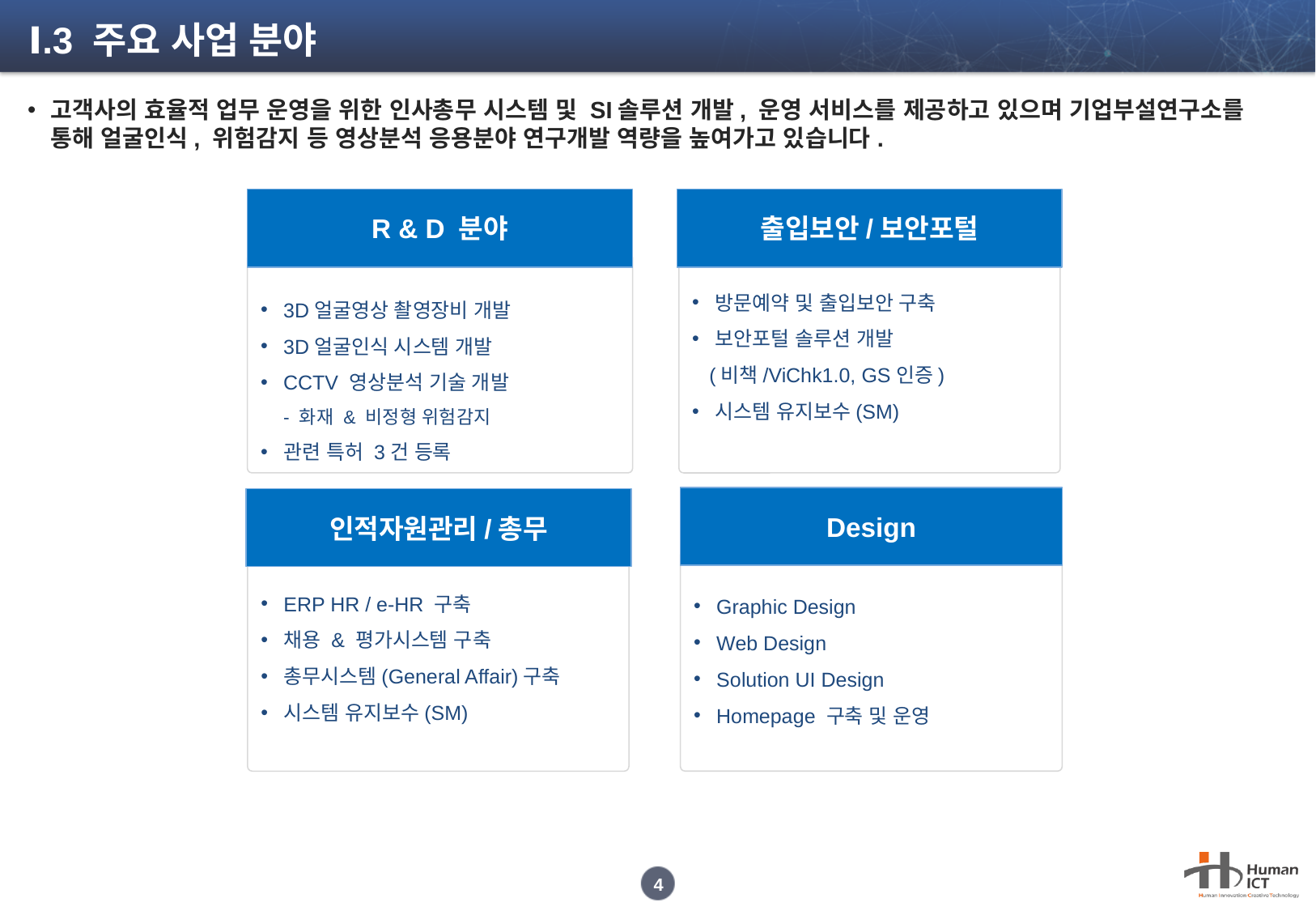

# Ⅰ.3 주요 사업 분야
고객사의 효율적 업무 운영을 위한 인사총무 시스템 및 SI솔루션 개발, 운영 서비스를 제공하고 있으며 기업부설연구소를 통해 얼굴인식, 위험감지 등 영상분석 응용분야 연구개발 역량을 높여가고 있습니다.
R & D 분야
출입보안/보안포털
R & D 분야

방문예약 및 출입보안 구축
보안포털 솔루션 개발
   (비책/ViChk1.0, GS인증)
시스템 유지보수(SM)

3D얼굴영상 촬영장비 개발
3D얼굴인식 시스템 개발
CCTV 영상분석 기술 개발
- 화재 & 비정형 위험감지
관련 특허 3건 등록

Design
인적자원관리/총무

ERP HR / e-HR 구축
채용 & 평가시스템 구축
총무시스템(General Affair)구축
시스템 유지보수(SM)

Graphic Design
Web Design
Solution UI Design
Homepage 구축 및 운영